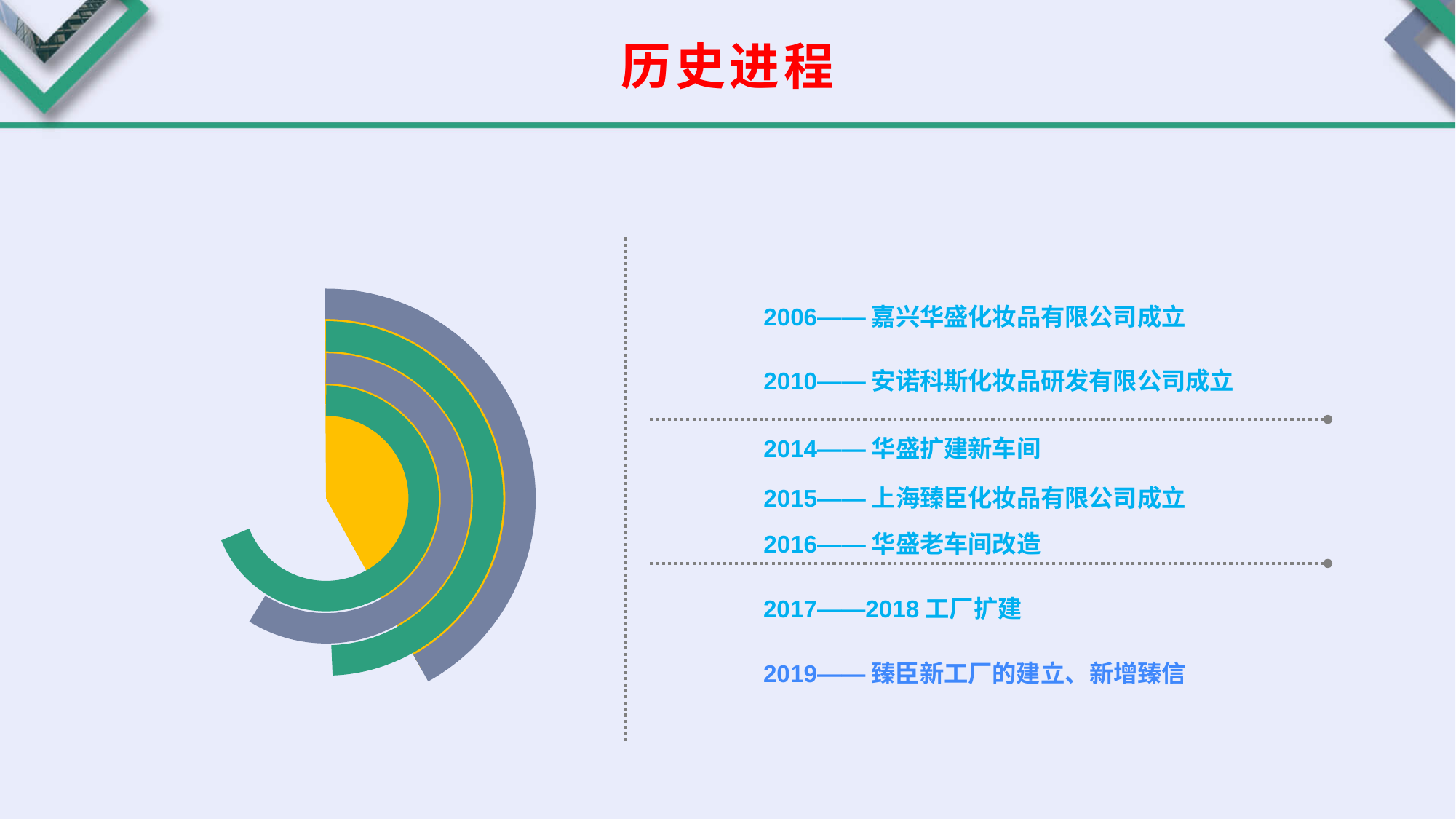

历史进程
2006——嘉兴华盛化妆品有限公司成立
2016——华盛老车间改造

2010——安诺科斯化妆品研发有限公司成立

2014——华盛扩建新车间
2015——上海臻臣化妆品有限公司成立
2017——2018工厂扩建
2019——臻臣新工厂的建立、新增臻信